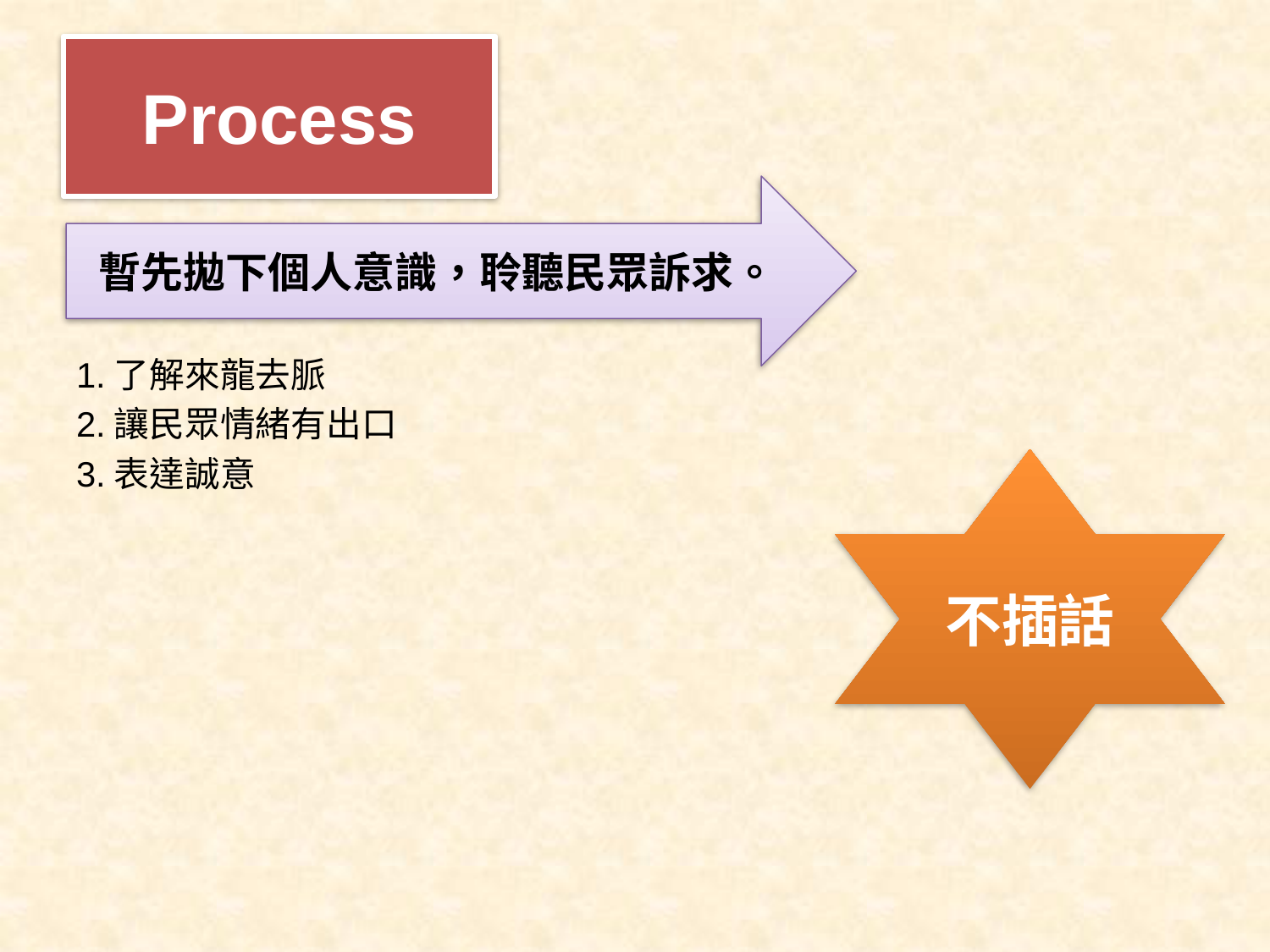

Process
#
暫先拋下個人意識，聆聽民眾訴求。

1.了解來龍去脈
2.讓民眾情緒有出口
3.表達誠意

不插話